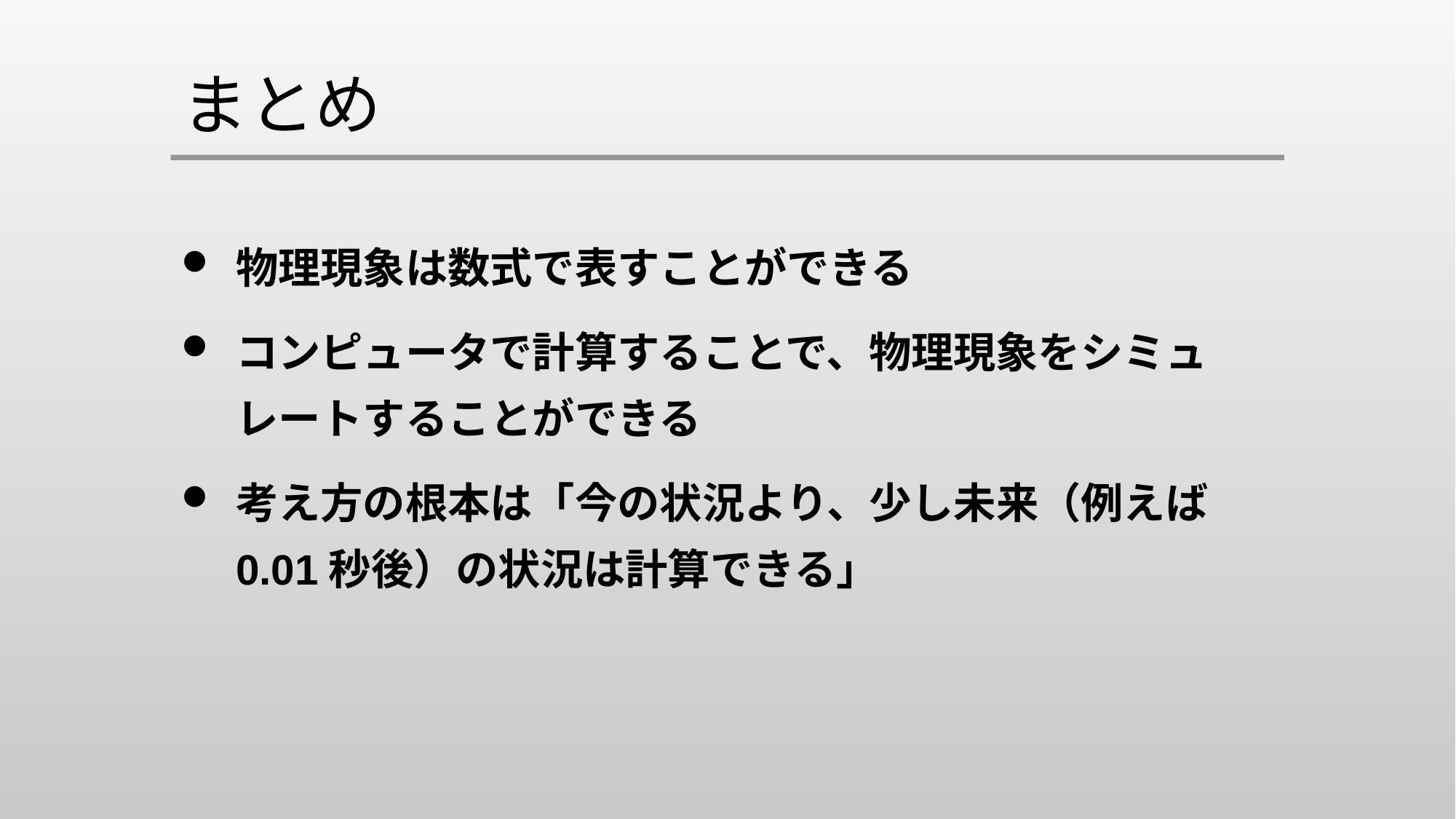

# まとめ
物理現象は数式で表すことができる
コンピュータで計算することで、物理現象をシミュレートすることができる
考え方の根本は「今の状況より、少し未来（例えば0.01秒後）の状況は計算できる」